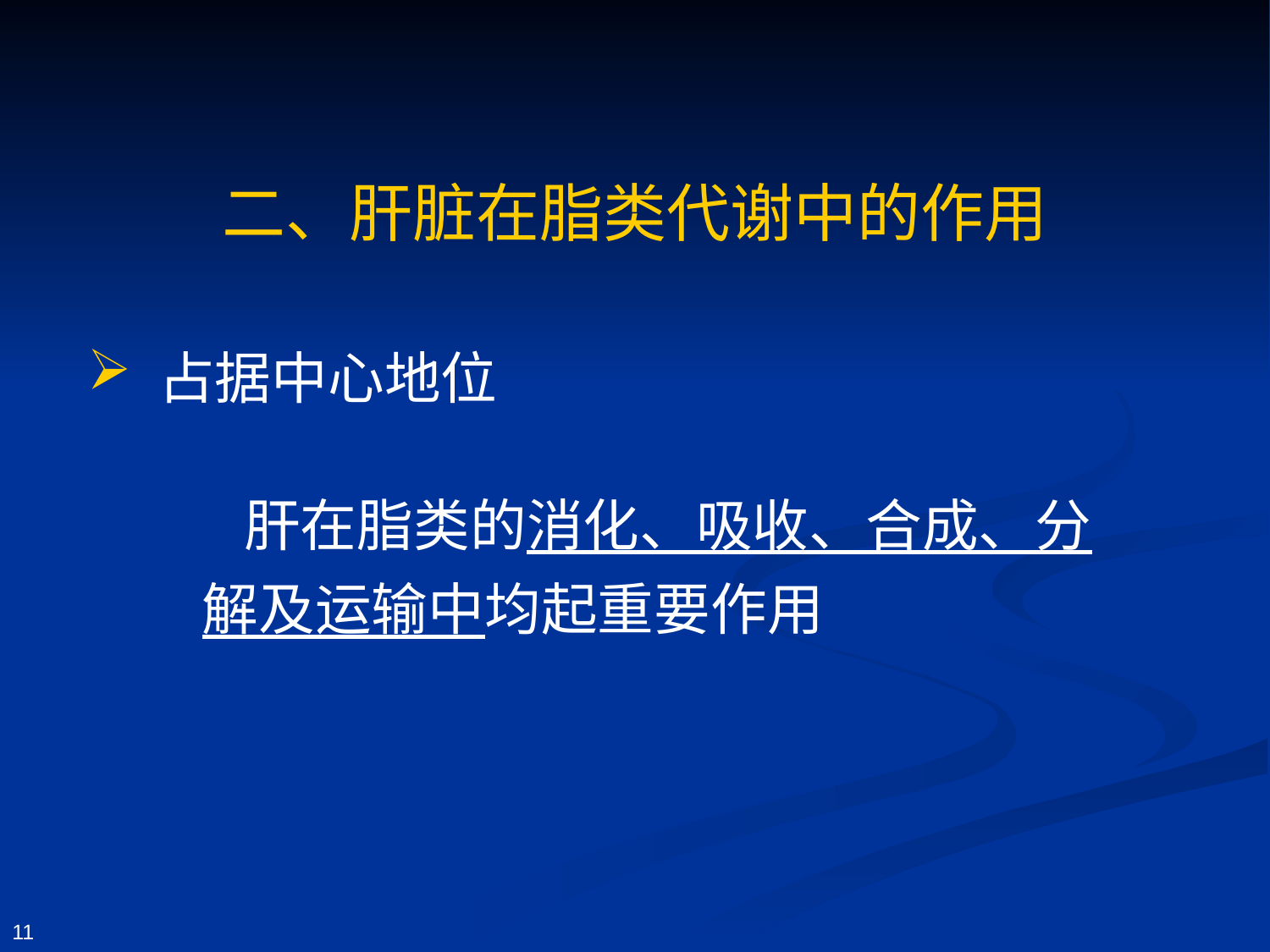

# 二、肝脏在脂类代谢中的作用
 占据中心地位
      肝在脂类的消化、吸收、合成、分解及运输中均起重要作用
11